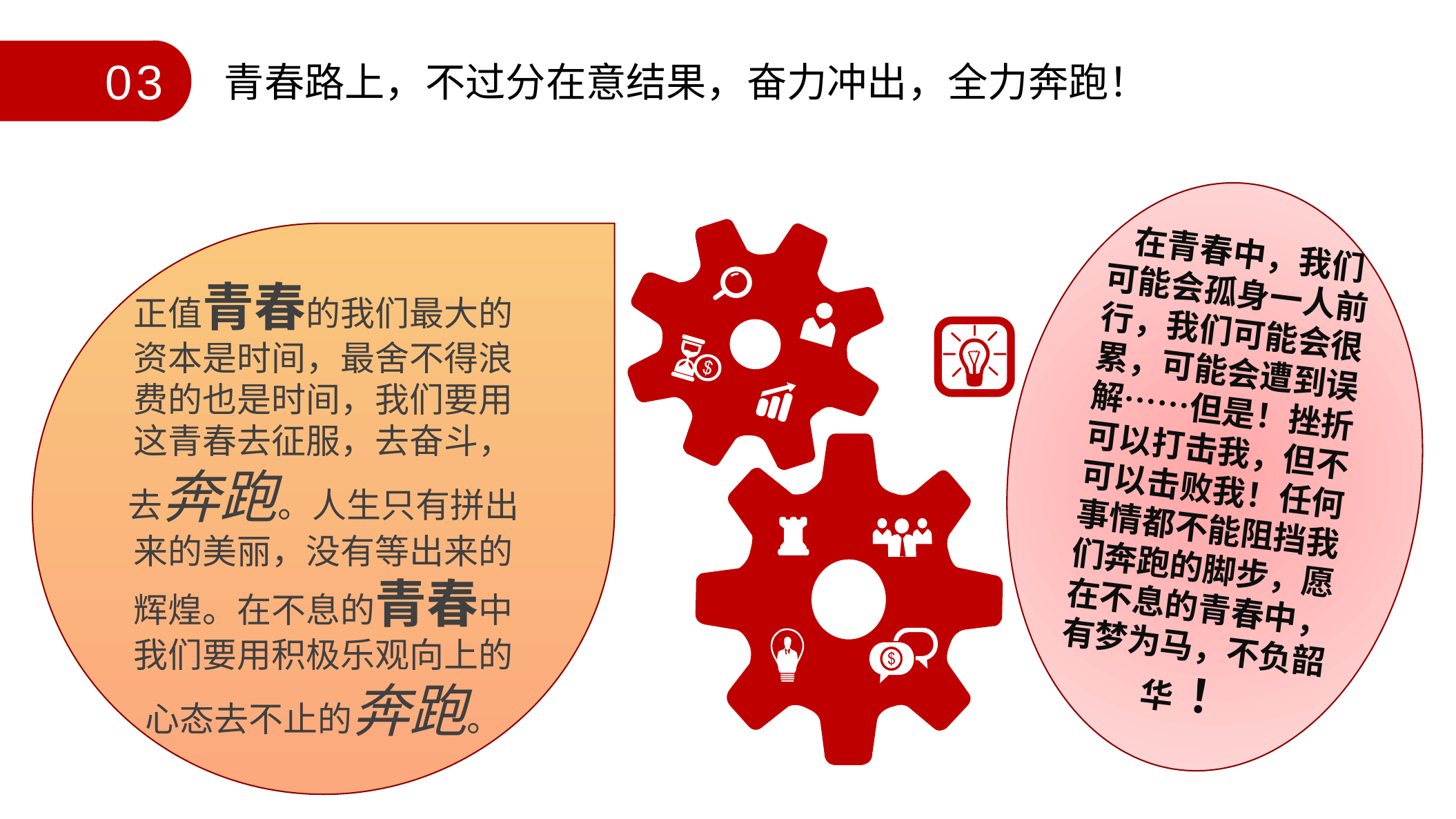

03
青春路上，不过分在意结果，奋力冲出，全力奔跑！
 在青春中，我们可能会孤身一人前行，我们可能会很累，可能会遭到误解……但是！挫折可以打击我，但不可以击败我！任何事情都不能阻挡我们奔跑的脚步，愿在不息的青春中，有梦为马，不负韶华  ！

正值青春的我们最大的资本是时间，最舍不得浪费的也是时间，我们要用这青春去征服，去奋斗，去奔跑。人生只有拼出来的美丽，没有等出来的辉煌。在不息的青春中我们要用积极乐观向上的心态去不止的奔跑。